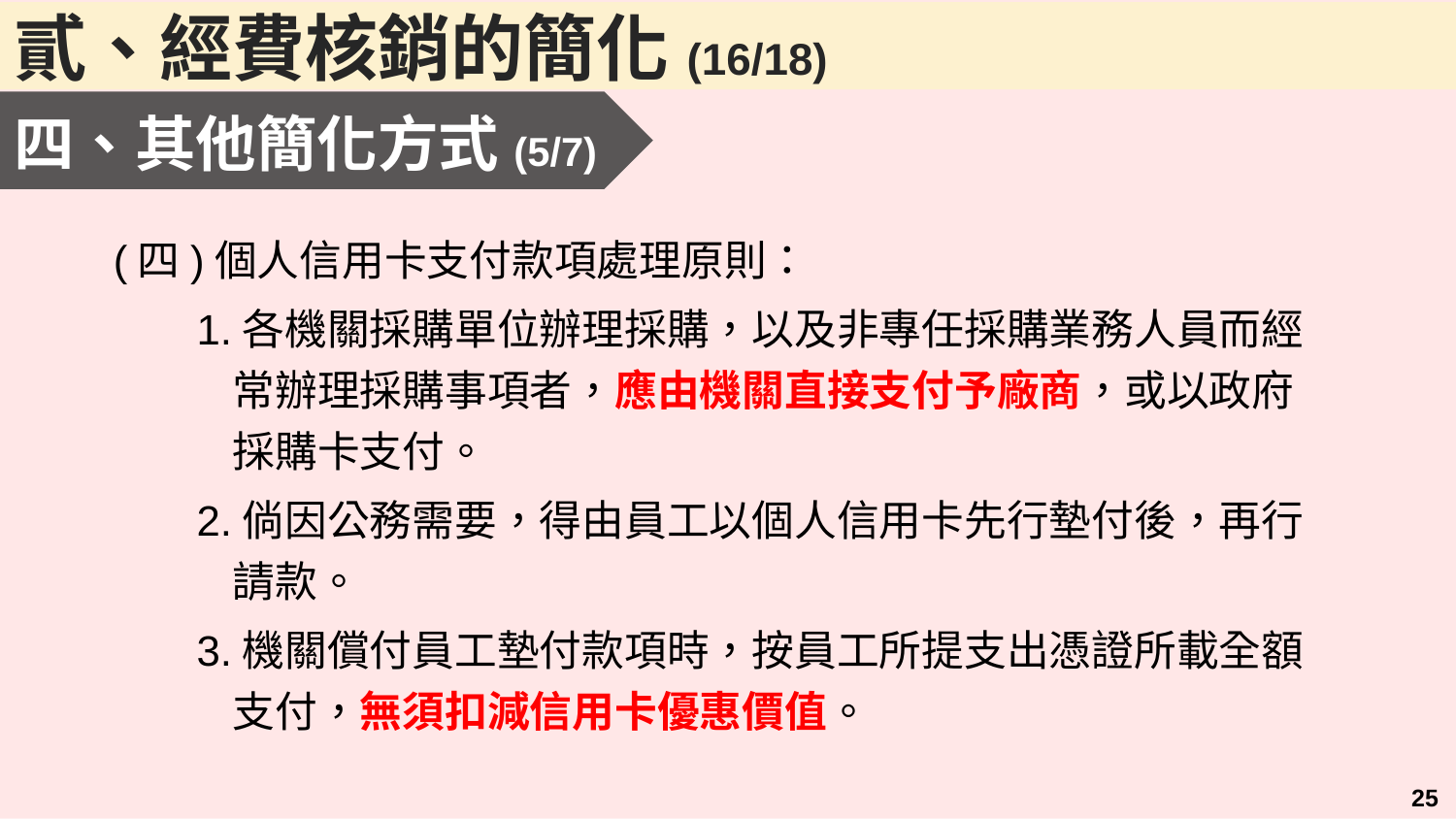

貳、經費核銷的簡化(16/18)

四、其他簡化方式(5/7)
(四)個人信用卡支付款項處理原則：
       1.各機關採購單位辦理採購，以及非專任採購業務人員而經
 常辦理採購事項者，應由機關直接支付予廠商，或以政府
 採購卡支付。
       2.倘因公務需要，得由員工以個人信用卡先行墊付後，再行
 請款。
       3.機關償付員工墊付款項時，按員工所提支出憑證所載全額
 支付，無須扣減信用卡優惠價值。

25